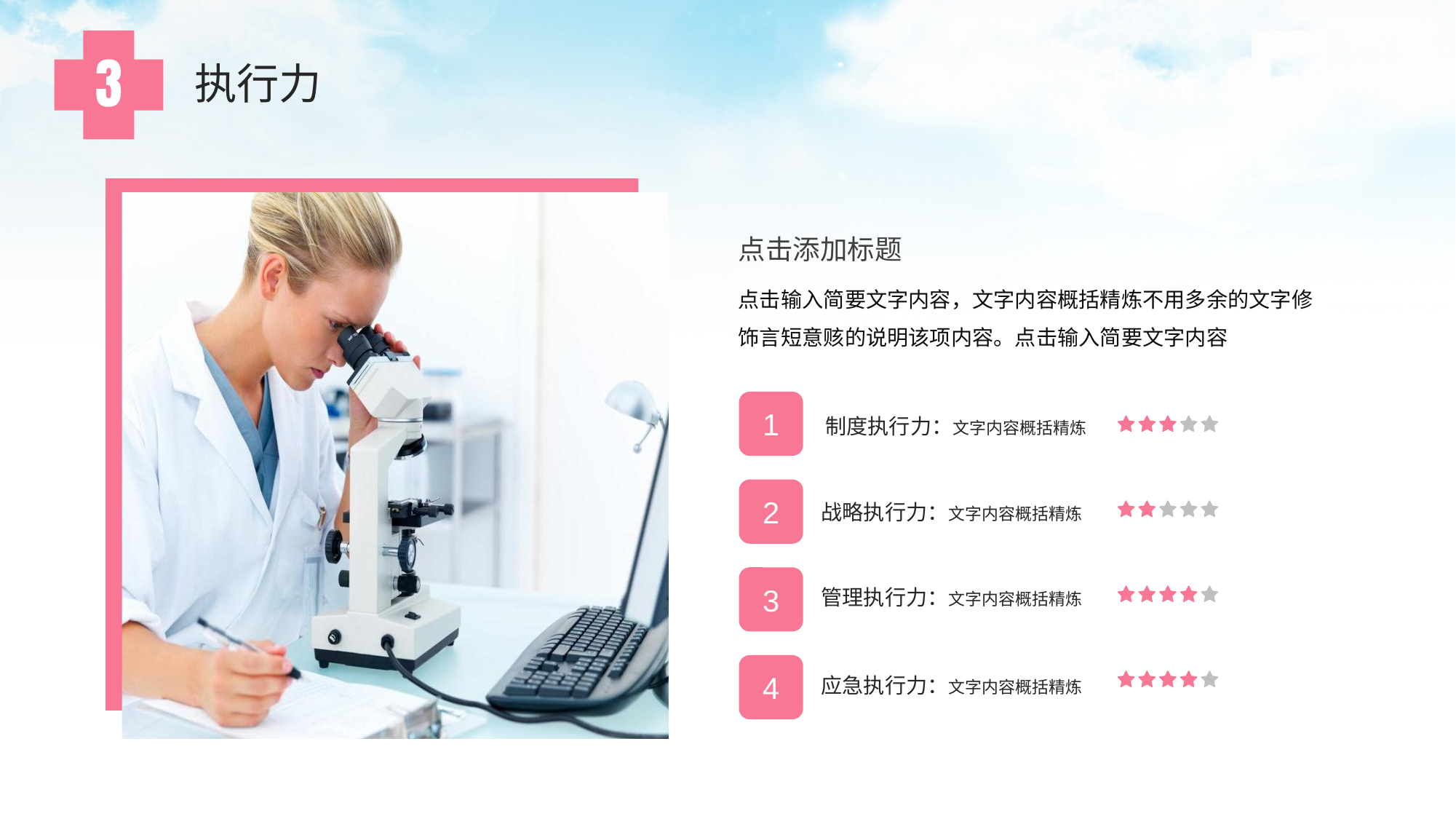

3
执行力

点击添加标题
点击输入简要文字内容，文字内容概括精炼不用多余的文字修饰言短意赅的说明该项内容。点击输入简要文字内容
1
制度执行力：文字内容概括精炼

2
战略执行力：文字内容概括精炼

管理执行力：文字内容概括精炼

3

应急执行力：文字内容概括精炼

4